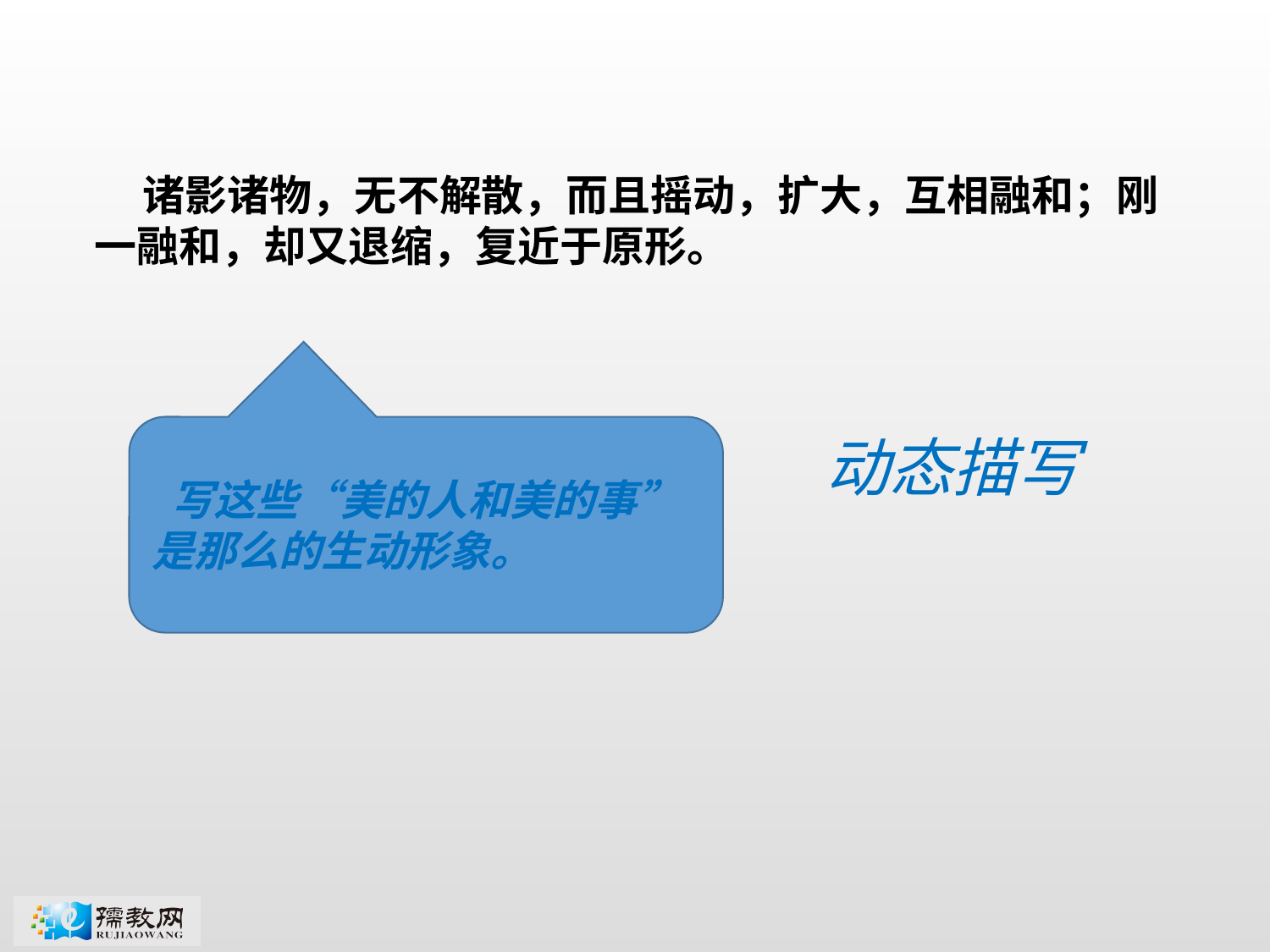

诸影诸物，无不解散，而且摇动，扩大，互相融和；刚一融和，却又退缩，复近于原形。
 写这些“美的人和美的事”是那么的生动形象。
动态描写